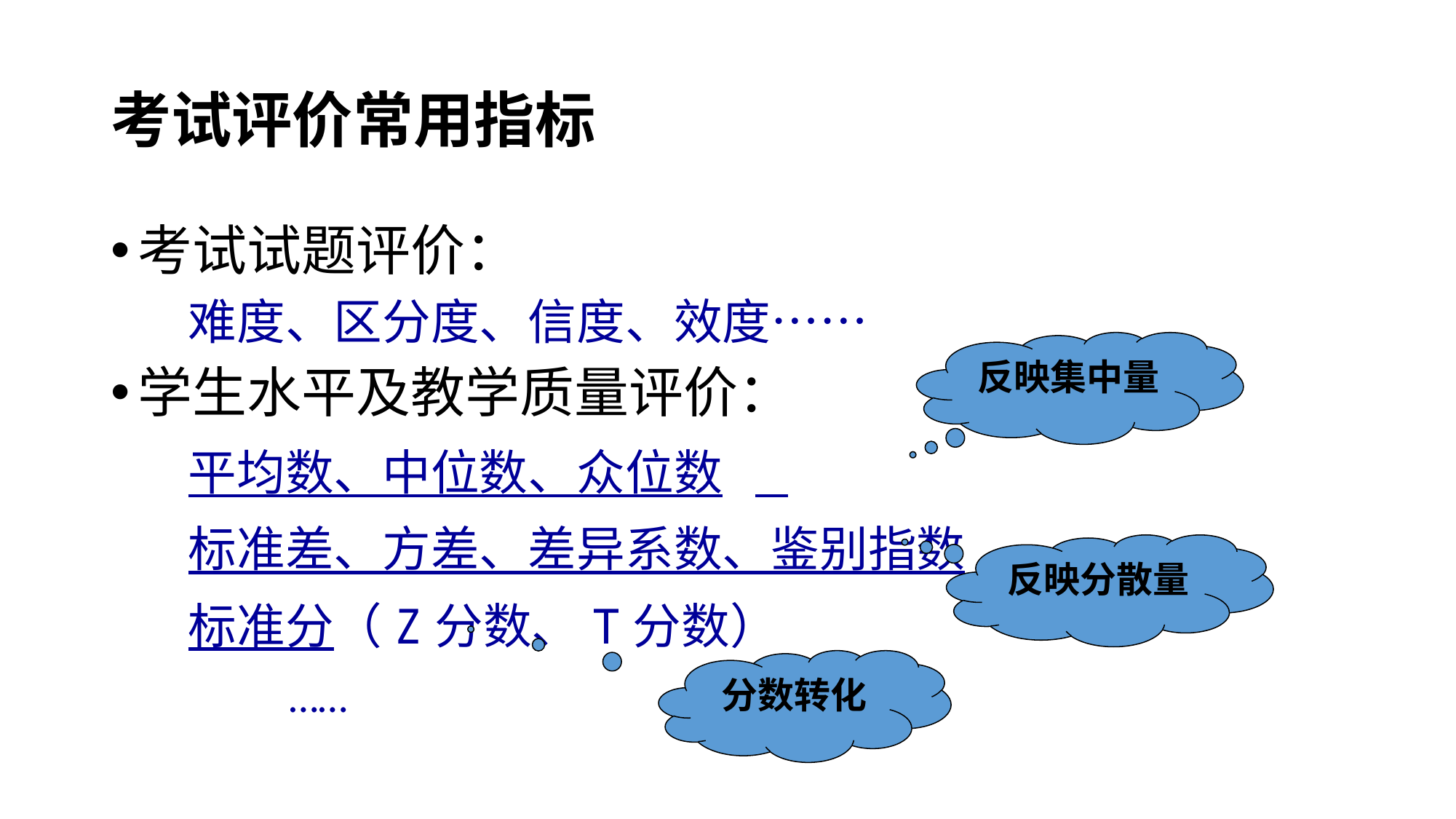

# 考试评价常用指标
考试试题评价：
      难度、区分度、信度、效度……
学生水平及教学质量评价：
      平均数、中位数、众位数
      标准差、方差、差异系数、鉴别指数
      标准分（Z分数、T分数）
       ……
反映集中量
反映分散量
分数转化